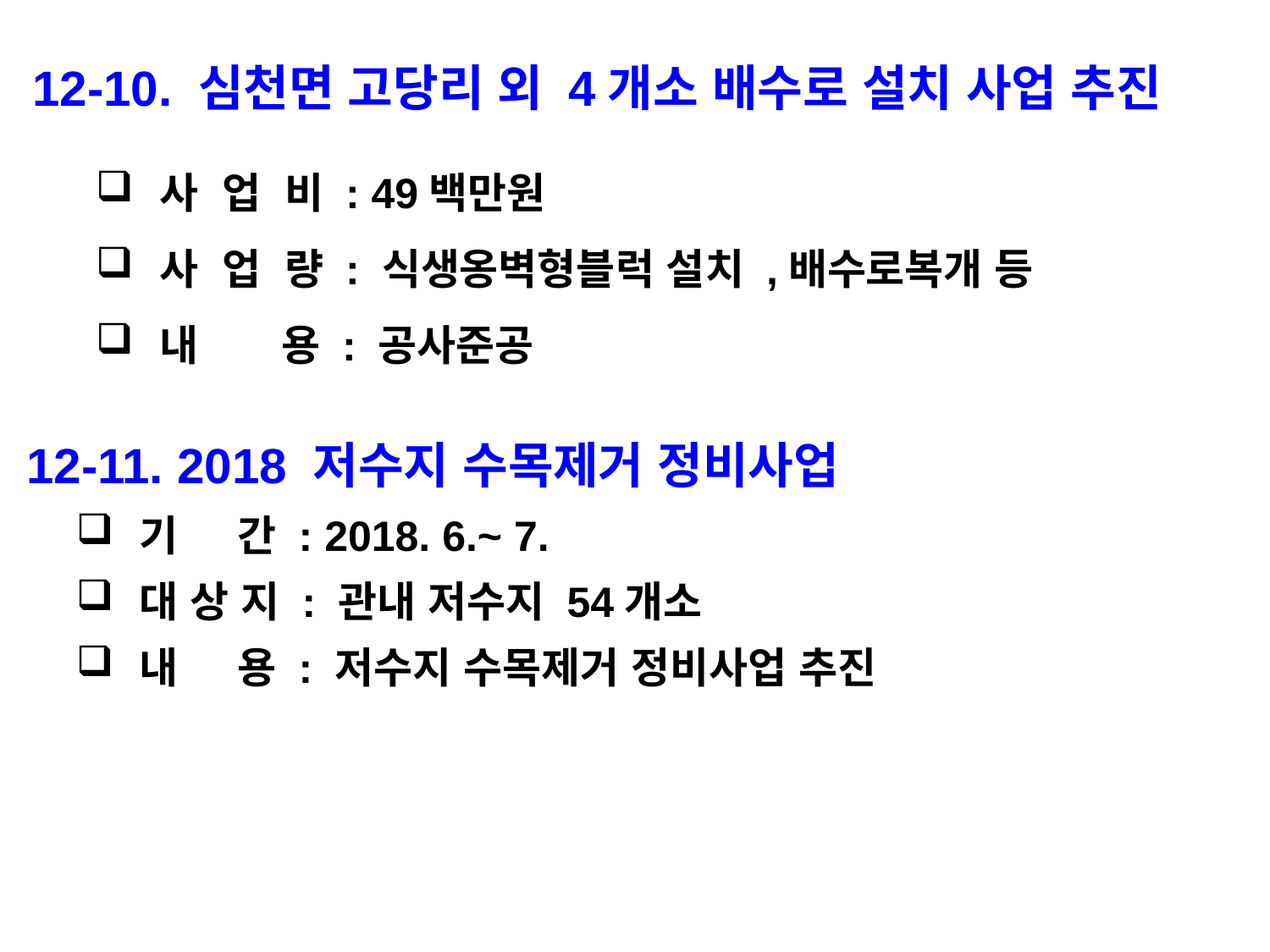

12-10. 심천면 고당리 외 4개소 배수로 설치 사업 추진

사  업  비 : 49백만원
사  업  량 : 식생옹벽형블럭 설치 ,배수로복개 등
내       용 : 공사준공
 12-11. 2018 저수지 수목제거 정비사업
기     간 : 2018. 6.~ 7.
대 상 지 : 관내 저수지 54개소
내     용 : 저수지 수목제거 정비사업 추진